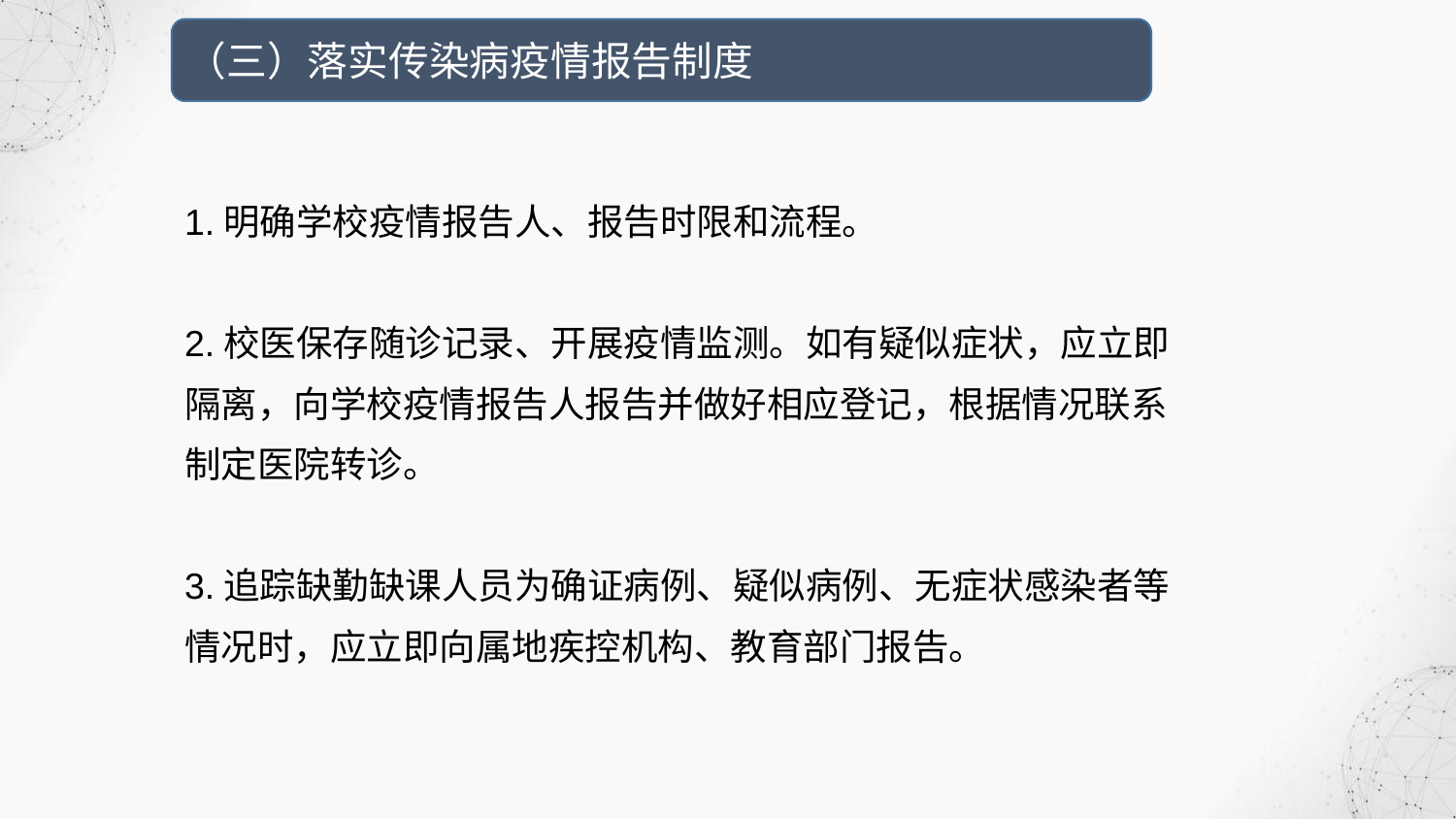

（三）落实传染病疫情报告制度
1.明确学校疫情报告人、报告时限和流程。

2.校医保存随诊记录、开展疫情监测。如有疑似症状，应立即隔离，向学校疫情报告人报告并做好相应登记，根据情况联系制定医院转诊。

3.追踪缺勤缺课人员为确证病例、疑似病例、无症状感染者等情况时，应立即向属地疾控机构、教育部门报告。